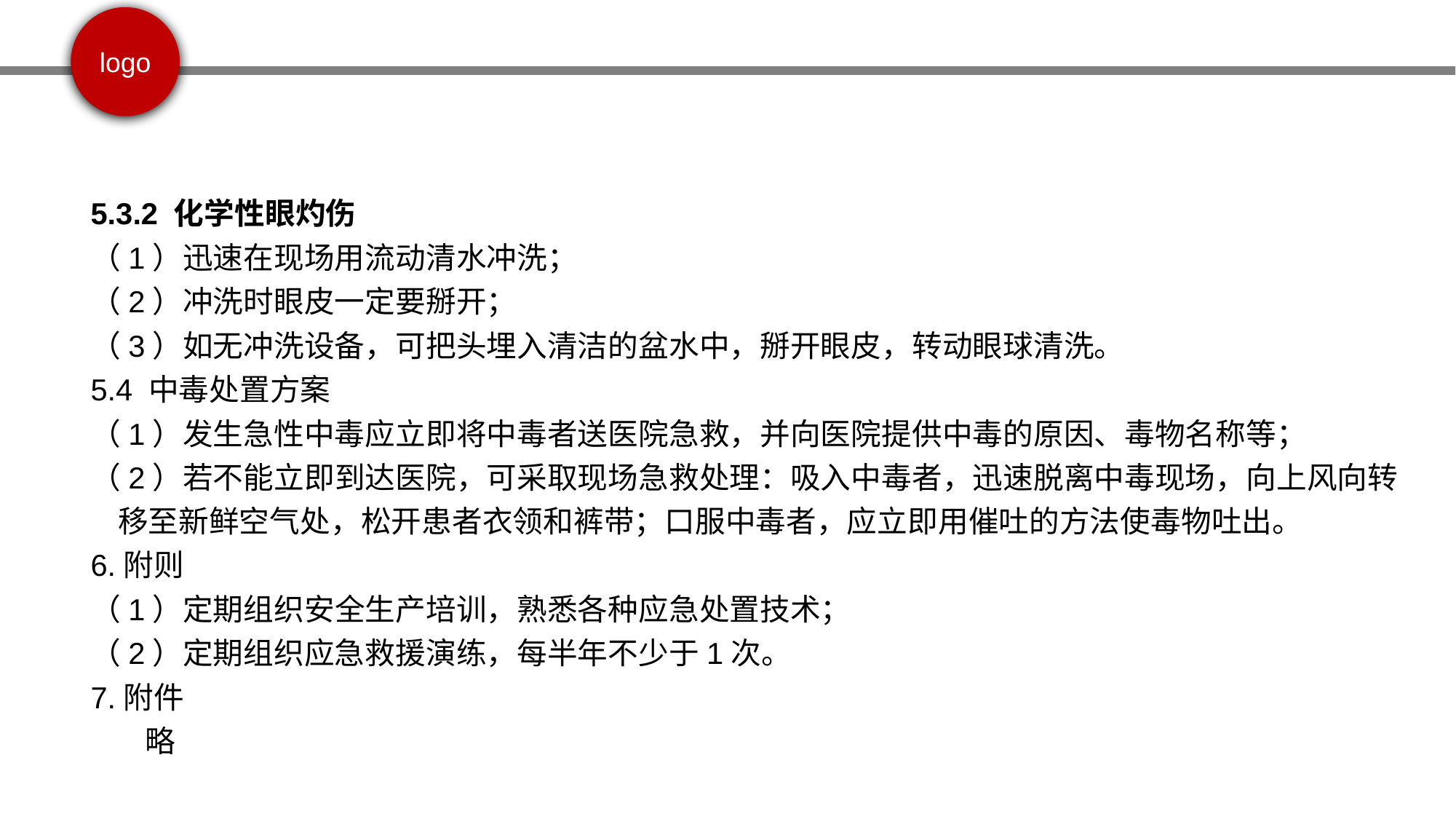

5.3.2 化学性眼灼伤
（1）迅速在现场用流动清水冲洗；
（2）冲洗时眼皮一定要掰开；
（3）如无冲洗设备，可把头埋入清洁的盆水中，掰开眼皮，转动眼球清洗。
5.4 中毒处置方案
（1）发生急性中毒应立即将中毒者送医院急救，并向医院提供中毒的原因、毒物名称等；
（2）若不能立即到达医院，可采取现场急救处理：吸入中毒者，迅速脱离中毒现场，向上风向转移至新鲜空气处，松开患者衣领和裤带；口服中毒者，应立即用催吐的方法使毒物吐出。
6.附则
（1）定期组织安全生产培训，熟悉各种应急处置技术；
（2）定期组织应急救援演练，每半年不少于1次。
7.附件
       略